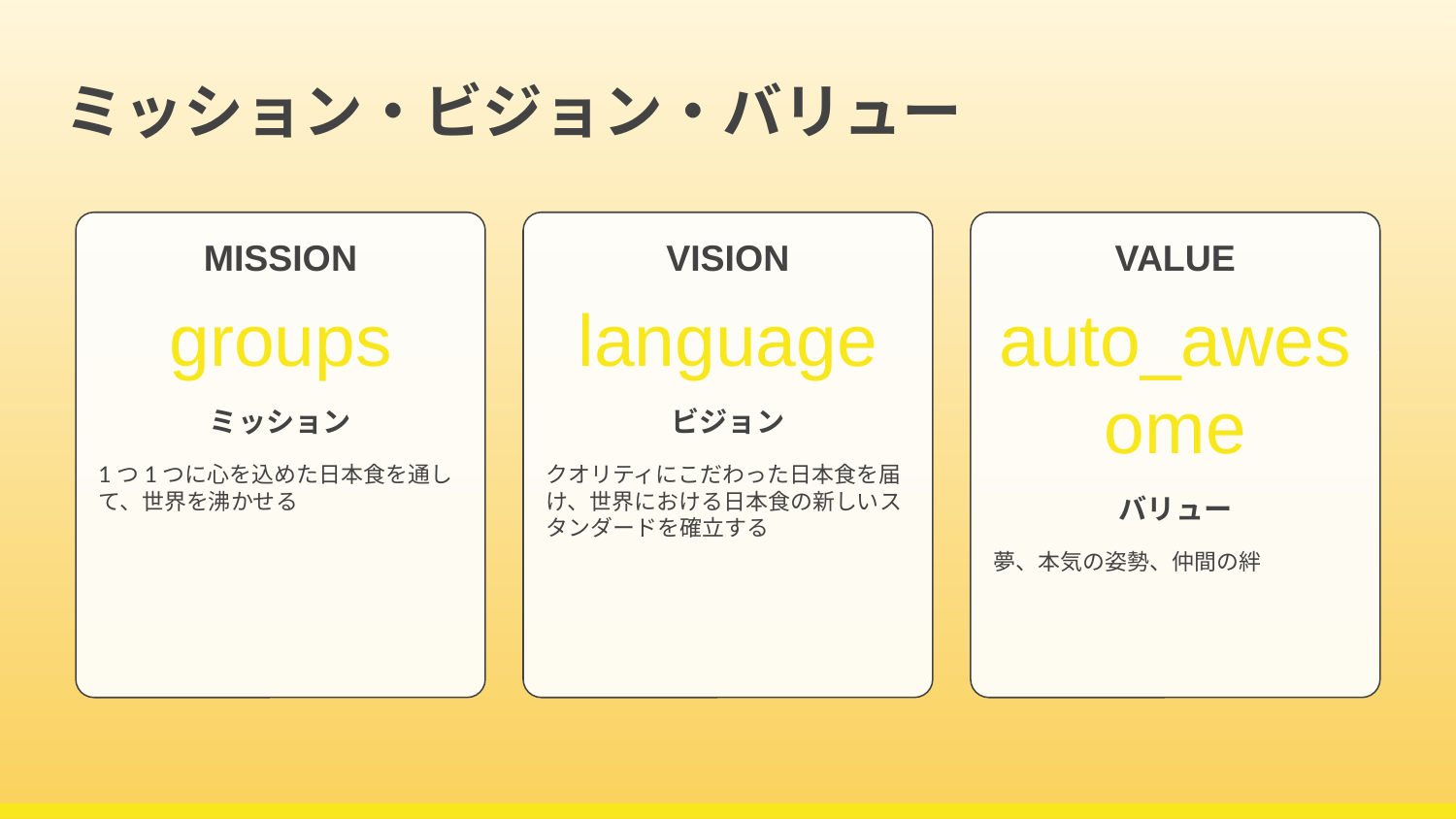

# ミッション・ビジョン・バリュー

MISSION
groups
ミッション
1つ1つに心を込めた日本食を通して、世界を沸かせる

VISION
language
ビジョン
クオリティにこだわった日本食を届け、世界における日本食の新しいスタンダードを確立する

VALUE
auto_awesome
バリュー
夢、本気の姿勢、仲間の絆